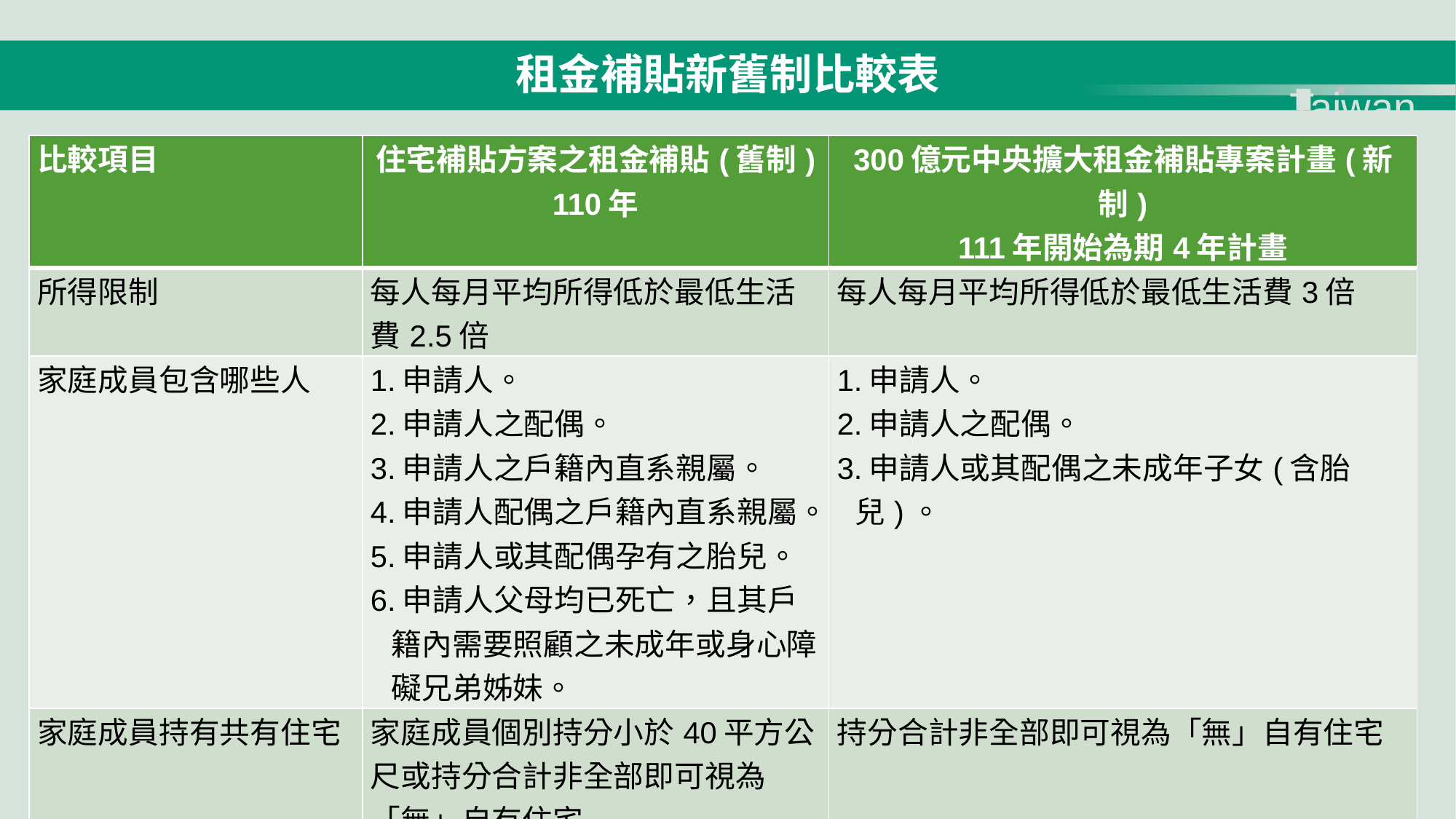

租金補貼新舊制比較表

Taiwan

| 比較項目 | 住宅補貼方案之租金補貼(舊制) 110年 | 300億元中央擴大租金補貼專案計畫(新制) 111年開始為期4年計畫 |
| --- | --- | --- |
| 所得限制 | 每人每月平均所得低於最低生活費2.5倍 | 每人每月平均所得低於最低生活費3倍 |
| 家庭成員包含哪些人 | 1.申請人。 2.申請人之配偶。 3.申請人之戶籍內直系親屬。 4.申請人配偶之戶籍內直系親屬。 5.申請人或其配偶孕有之胎兒。 6.申請人父母均已死亡，且其戶籍內需要照顧之未成年或身心障礙兄弟姊妹。 | 1.申請人。 2.申請人之配偶。 3.申請人或其配偶之未成年子女(含胎兒)。 |
| 家庭成員持有共有住宅 | 家庭成員個別持分小於40平方公尺或持分合計非全部即可視為「無」自有住宅 | 持分合計非全部即可視為「無」自有住宅 |
| 未租屋者可否先行申請 | V | X |
8